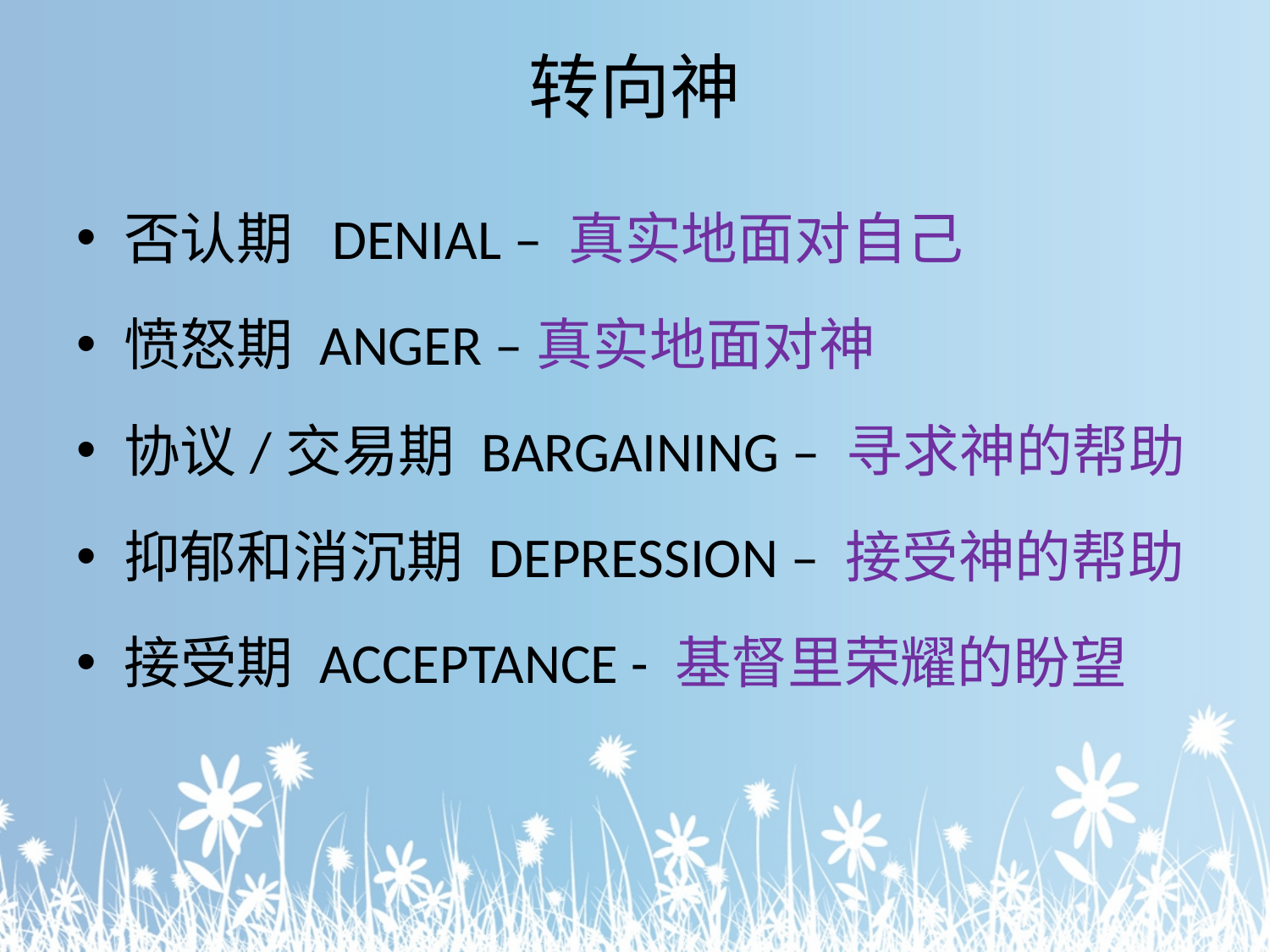

# 转向神
否认期  DENIAL – 真实地面对自己
愤怒期 ANGER –真实地面对神
协议/交易期 BARGAINING – 寻求神的帮助
抑郁和消沉期 DEPRESSION – 接受神的帮助
接受期 ACCEPTANCE - 基督里荣耀的盼望